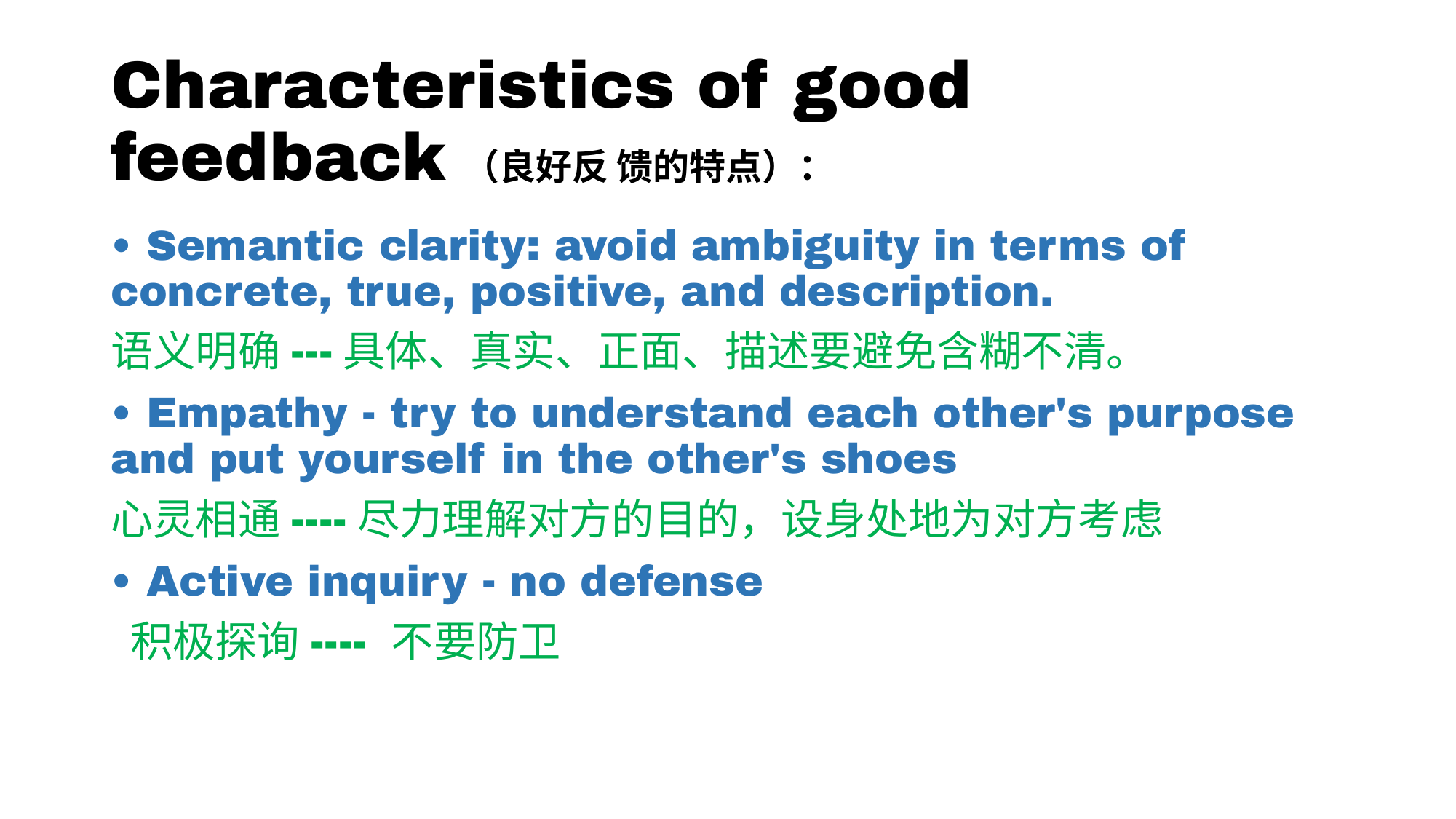

# Characteristics of good feedback（良好反 馈的特点）：
• Semantic clarity: avoid ambiguity in terms of concrete, true, positive, and description.
语义明确---具体、真实、正面、描述要避免含糊不清。
• Empathy - try to understand each other's purpose and put yourself in the other's shoes
心灵相通----尽力理解对方的目的，设身处地为对方考虑
• Active inquiry - no defense
 积极探询---- 不要防卫